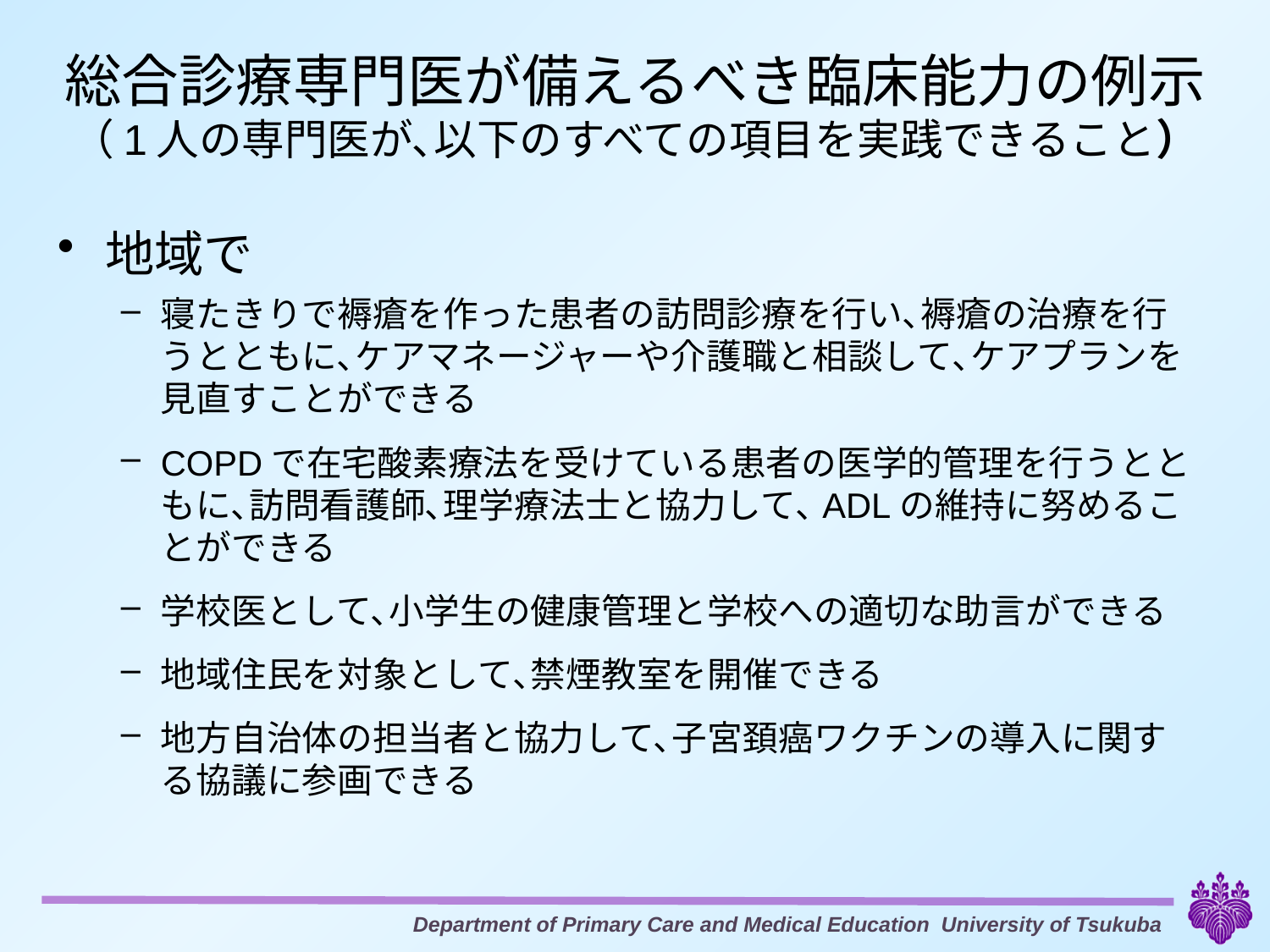

# 総合診療専門医が備えるべき臨床能力の例示 （1人の専門医が､以下のすべての項目を実践できること）
地域で
寝たきりで褥瘡を作った患者の訪問診療を行い､褥瘡の治療を行うとともに､ケアマネージャーや介護職と相談して､ケアプランを見直すことができる
COPDで在宅酸素療法を受けている患者の医学的管理を行うとともに､訪問看護師､理学療法士と協力して､ADLの維持に努めることができる
学校医として､小学生の健康管理と学校への適切な助言ができる
地域住民を対象として､禁煙教室を開催できる
地方自治体の担当者と協力して､子宮頚癌ワクチンの導入に関する協議に参画できる